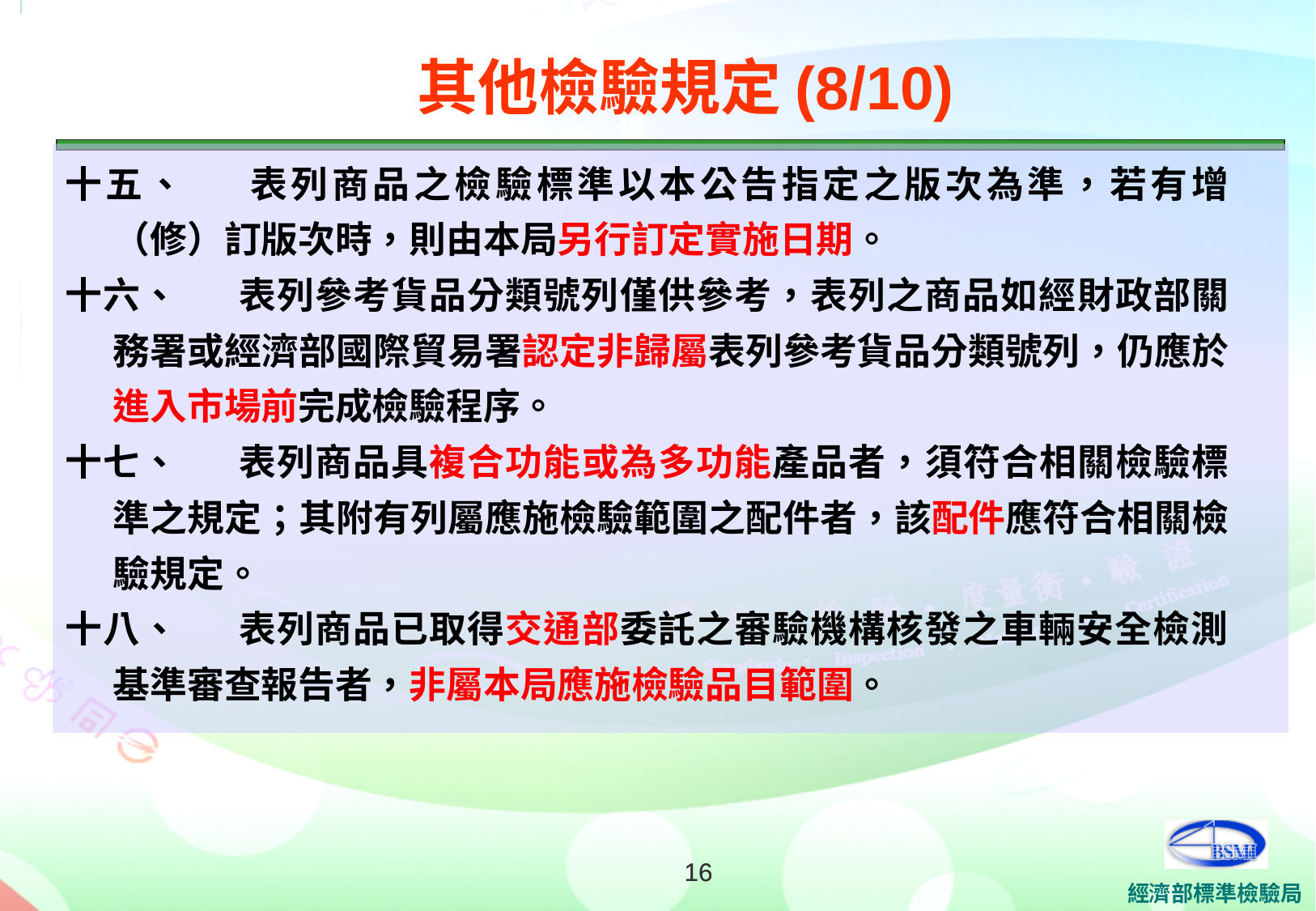

其他檢驗規定(8/10)

十五、	表列商品之檢驗標準以本公告指定之版次為準，若有增（修）訂版次時，則由本局另行訂定實施日期。
十六、	表列參考貨品分類號列僅供參考，表列之商品如經財政部關務署或經濟部國際貿易署認定非歸屬表列參考貨品分類號列，仍應於進入市場前完成檢驗程序。
十七、	表列商品具複合功能或為多功能產品者，須符合相關檢驗標準之規定；其附有列屬應施檢驗範圍之配件者，該配件應符合相關檢驗規定。
十八、	表列商品已取得交通部委託之審驗機構核發之車輛安全檢測基準審查報告者，非屬本局應施檢驗品目範圍。
16
16